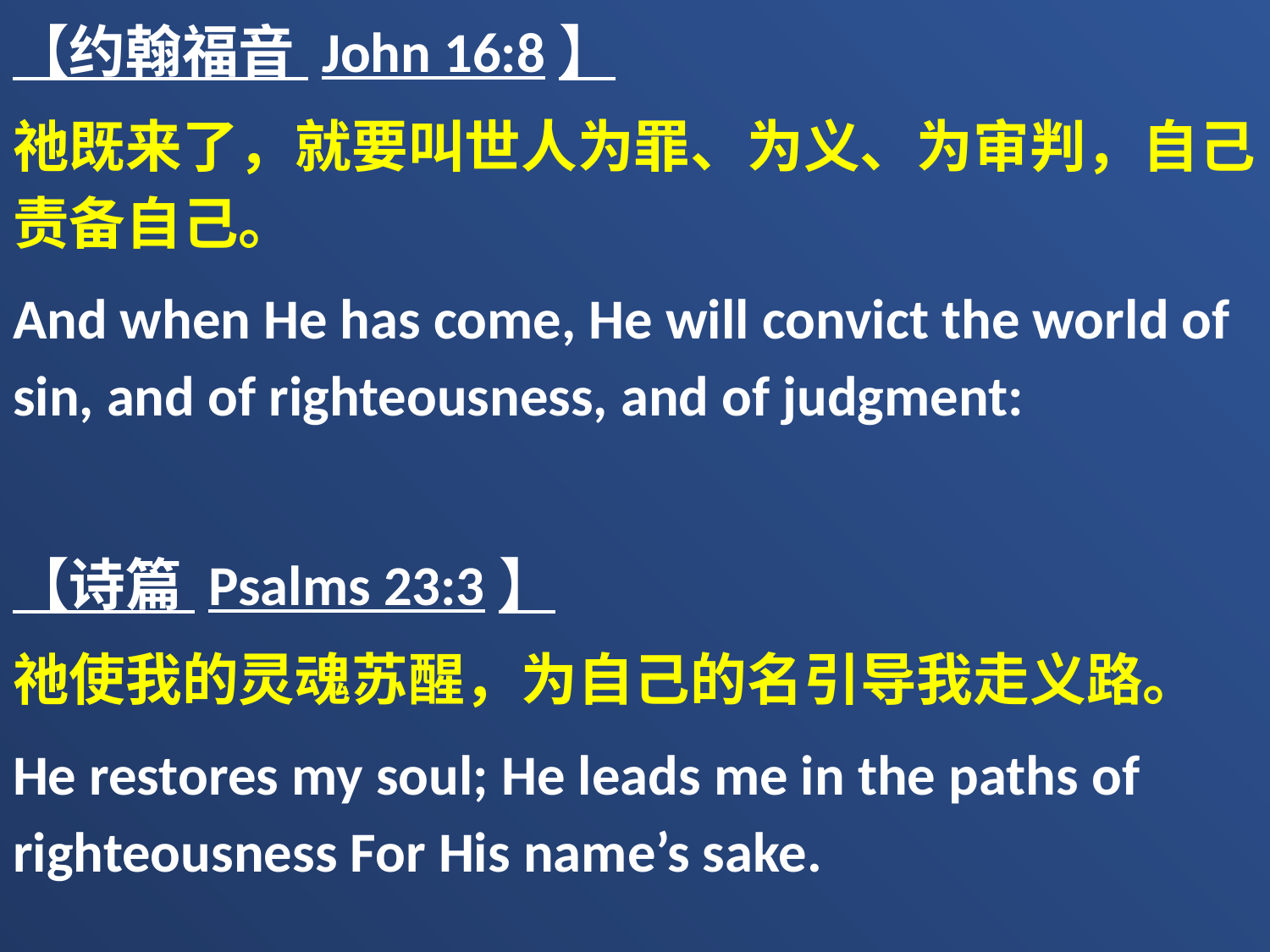

【约翰福音 John 16:8】
祂既来了，就要叫世人为罪、为义、为审判，自己责备自己。
And when He has come, He will convict the world of sin, and of righteousness, and of judgment:

【诗篇 Psalms 23:3】
祂使我的灵魂苏醒，为自己的名引导我走义路。
He restores my soul; He leads me in the paths of righteousness For His name’s sake.